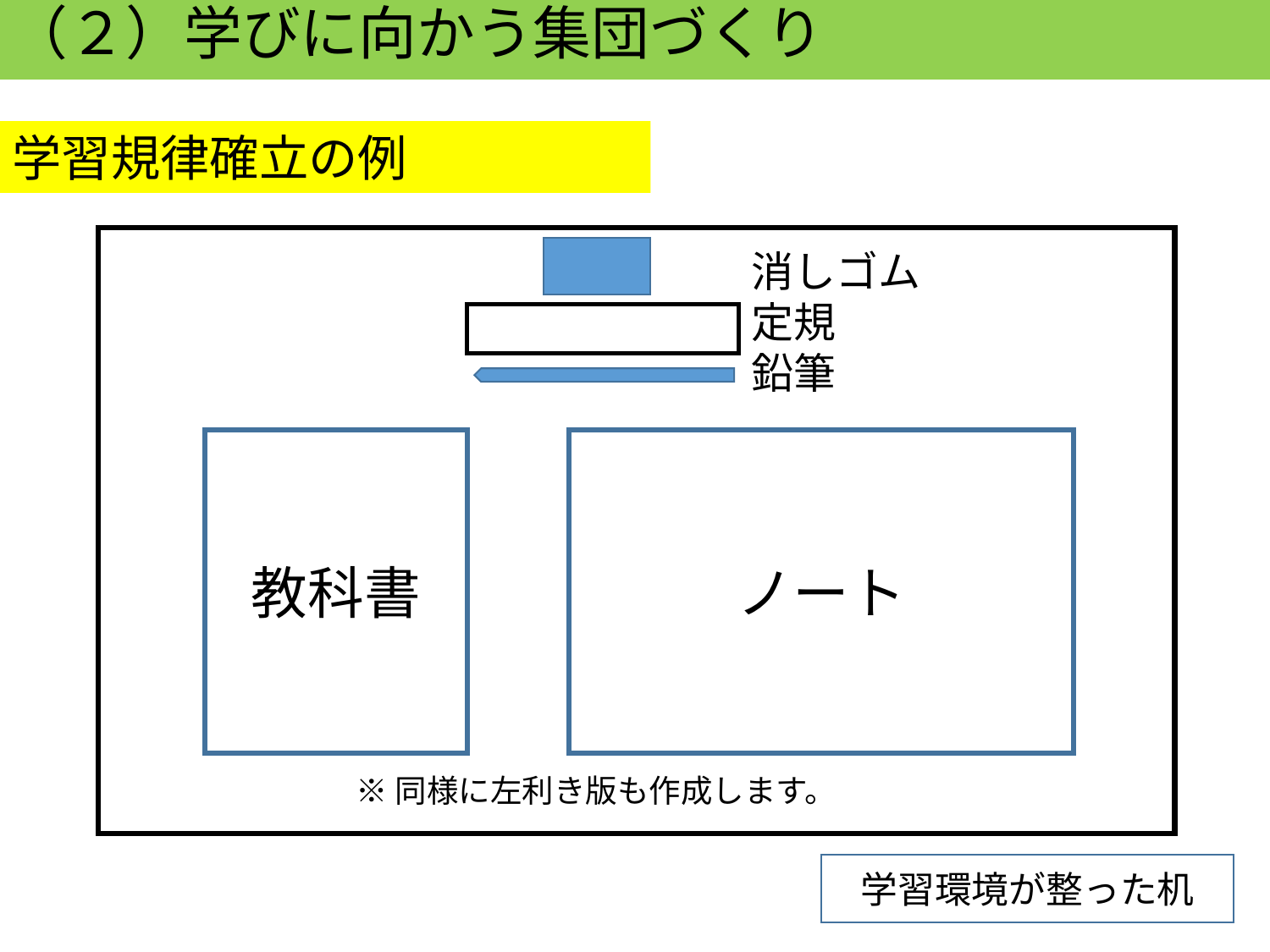

（２）学びに向かう集団づくり
学習規律確立の例

消しゴム
定規
鉛筆

教科書
ノート
※同様に左利き版も作成します。
学習環境が整った机